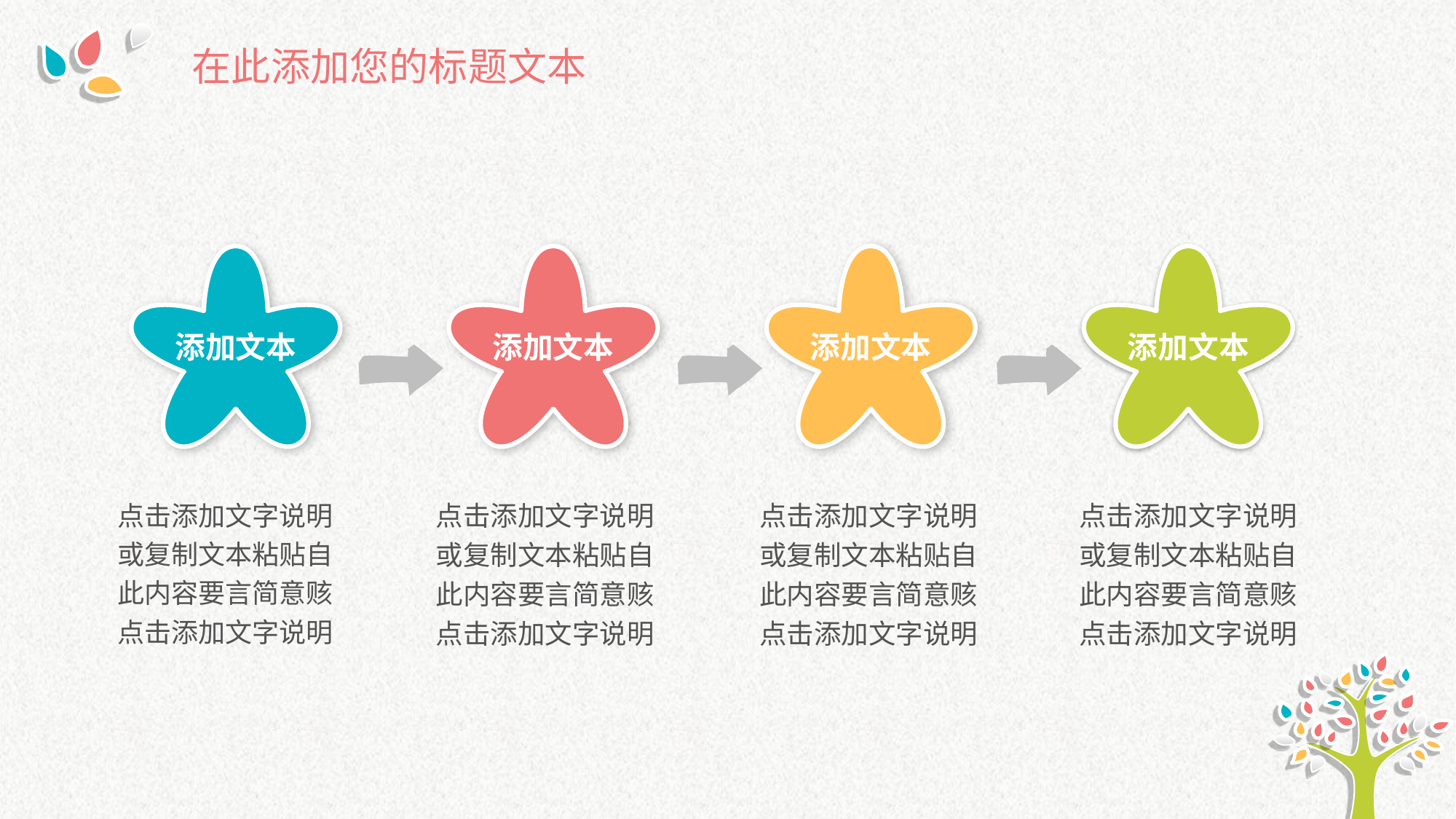

在此添加您的标题文本
添加文本
添加文本
添加文本
添加文本

点击添加文字说明或复制文本粘贴自此内容要言简意赅点击添加文字说明
点击添加文字说明或复制文本粘贴自此内容要言简意赅点击添加文字说明
点击添加文字说明或复制文本粘贴自此内容要言简意赅点击添加文字说明
点击添加文字说明或复制文本粘贴自此内容要言简意赅点击添加文字说明